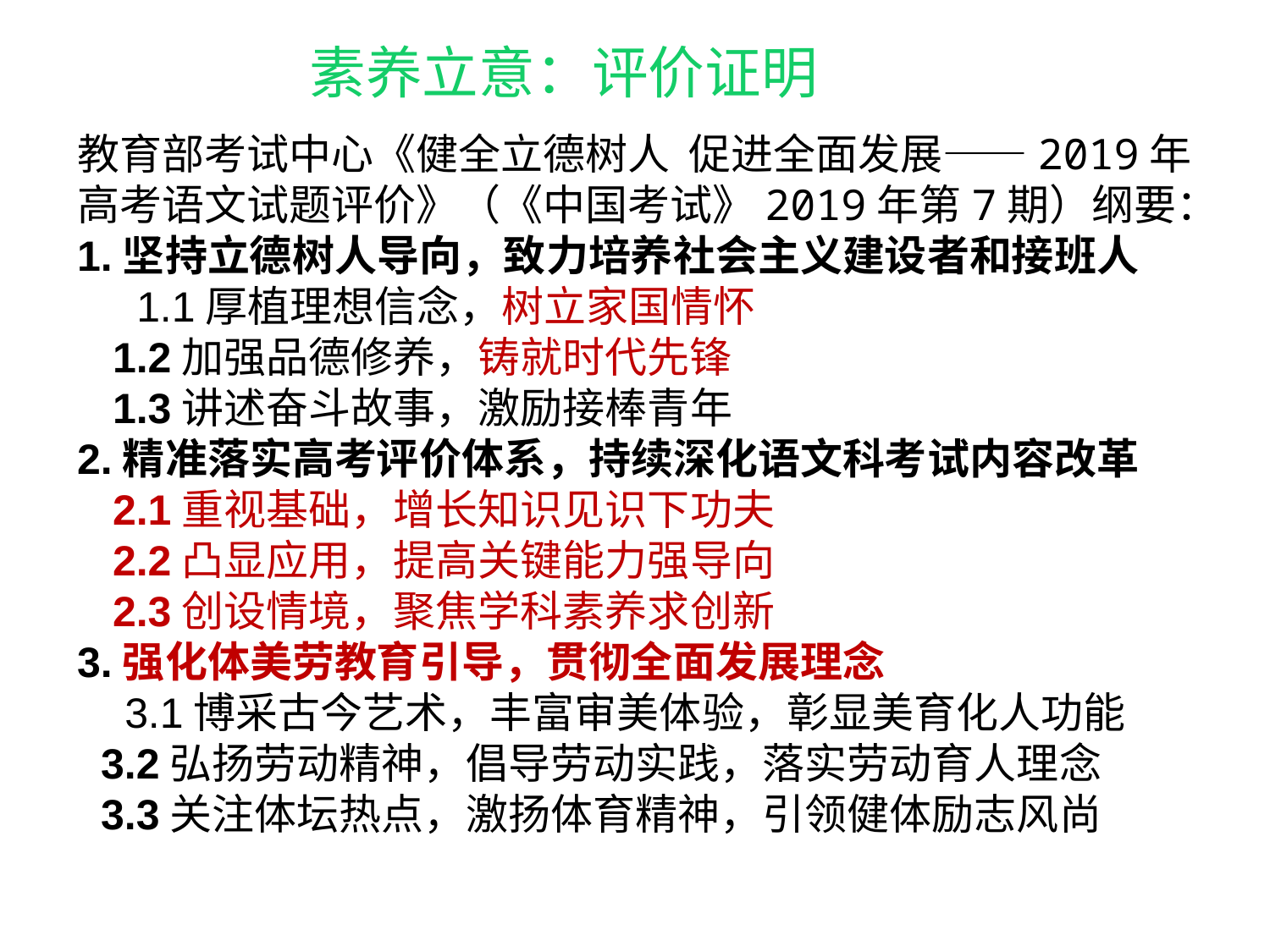

素养立意：评价证明
教育部考试中心《健全立德树人  促进全面发展——2019年高考语文试题评价》（《中国考试》2019年第7期）纲要：
1.坚持立德树人导向，致力培养社会主义建设者和接班人
     1.1厚植理想信念，树立家国情怀
   1.2加强品德修养，铸就时代先锋
   1.3讲述奋斗故事，激励接棒青年
2.精准落实高考评价体系，持续深化语文科考试内容改革
   2.1重视基础，增长知识见识下功夫
   2.2凸显应用，提高关键能力强导向
   2.3创设情境，聚焦学科素养求创新
3.强化体美劳教育引导，贯彻全面发展理念
    3.1博采古今艺术，丰富审美体验，彰显美育化人功能
  3.2弘扬劳动精神，倡导劳动实践，落实劳动育人理念
  3.3关注体坛热点，激扬体育精神，引领健体励志风尚